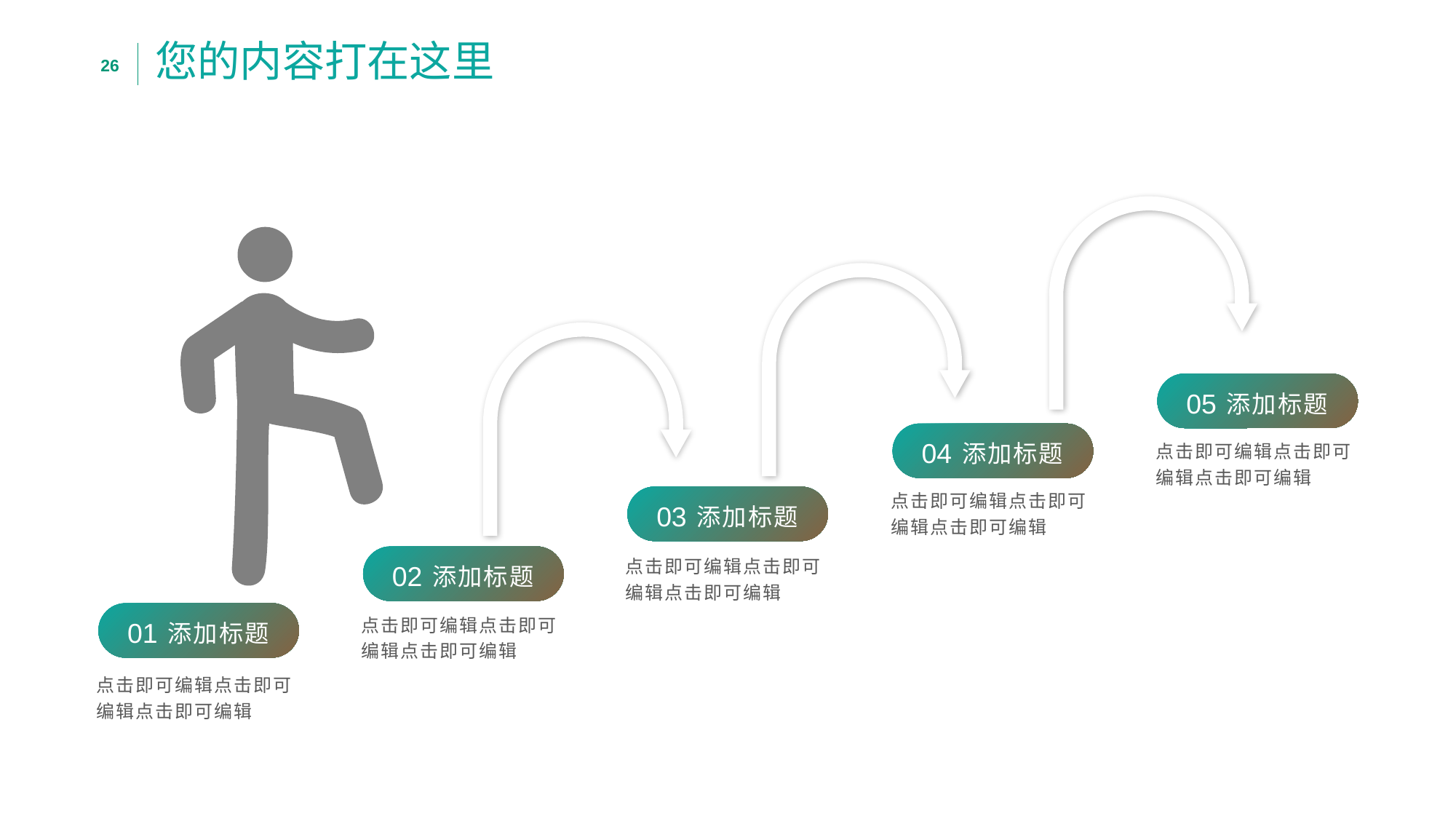

您的内容打在这里

05
添加标题

点击即可编辑点击即可编辑点击即可编辑
04
添加标题
点击即可编辑点击即可编辑点击即可编辑

03
添加标题
点击即可编辑点击即可编辑点击即可编辑

02
添加标题

点击即可编辑点击即可编辑点击即可编辑
01
添加标题
点击即可编辑点击即可编辑点击即可编辑